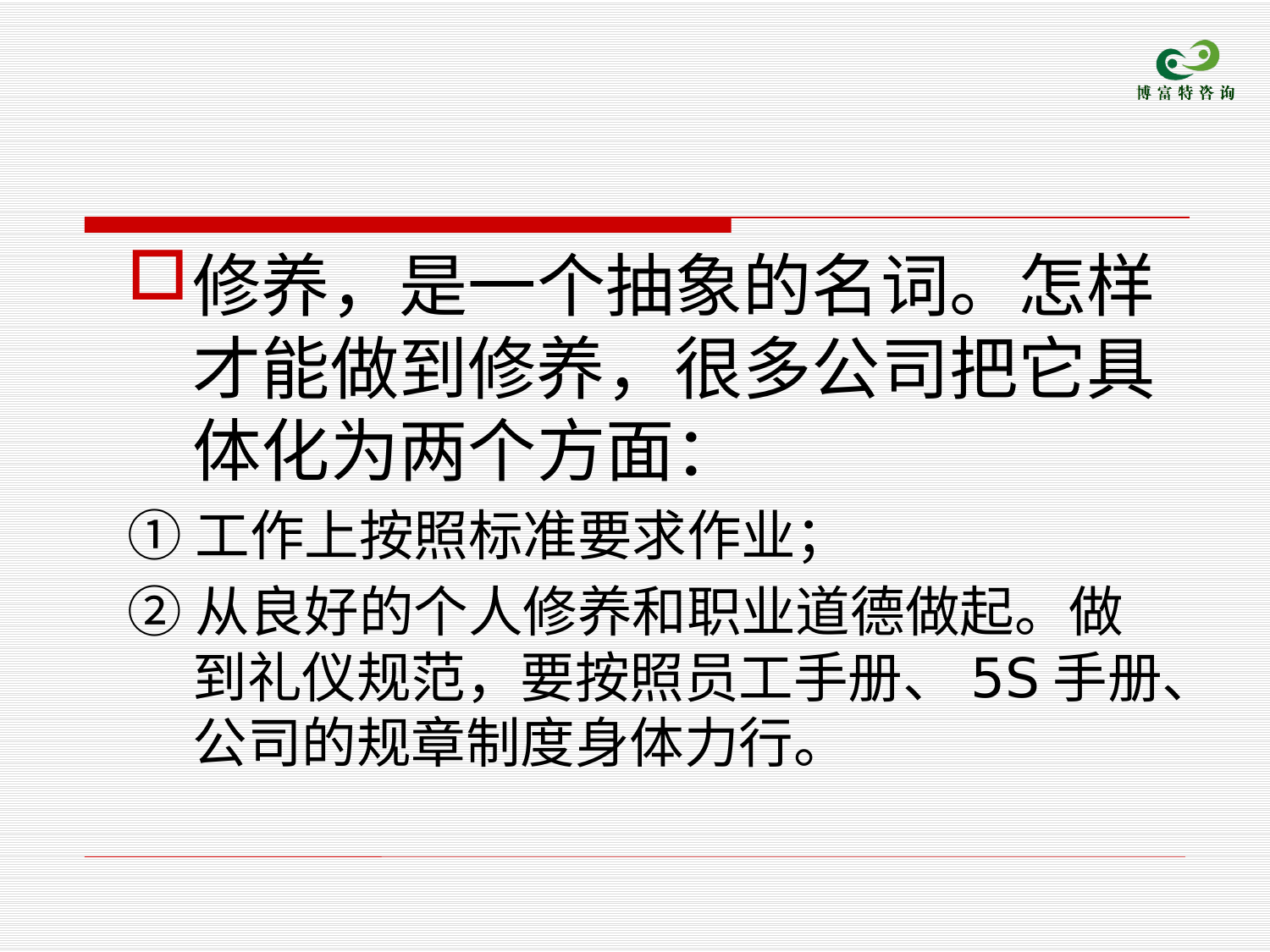

修养，是一个抽象的名词。怎样才能做到修养，很多公司把它具体化为两个方面：
①工作上按照标准要求作业；
②从良好的个人修养和职业道德做起。做到礼仪规范，要按照员工手册、5S手册、公司的规章制度身体力行。
278